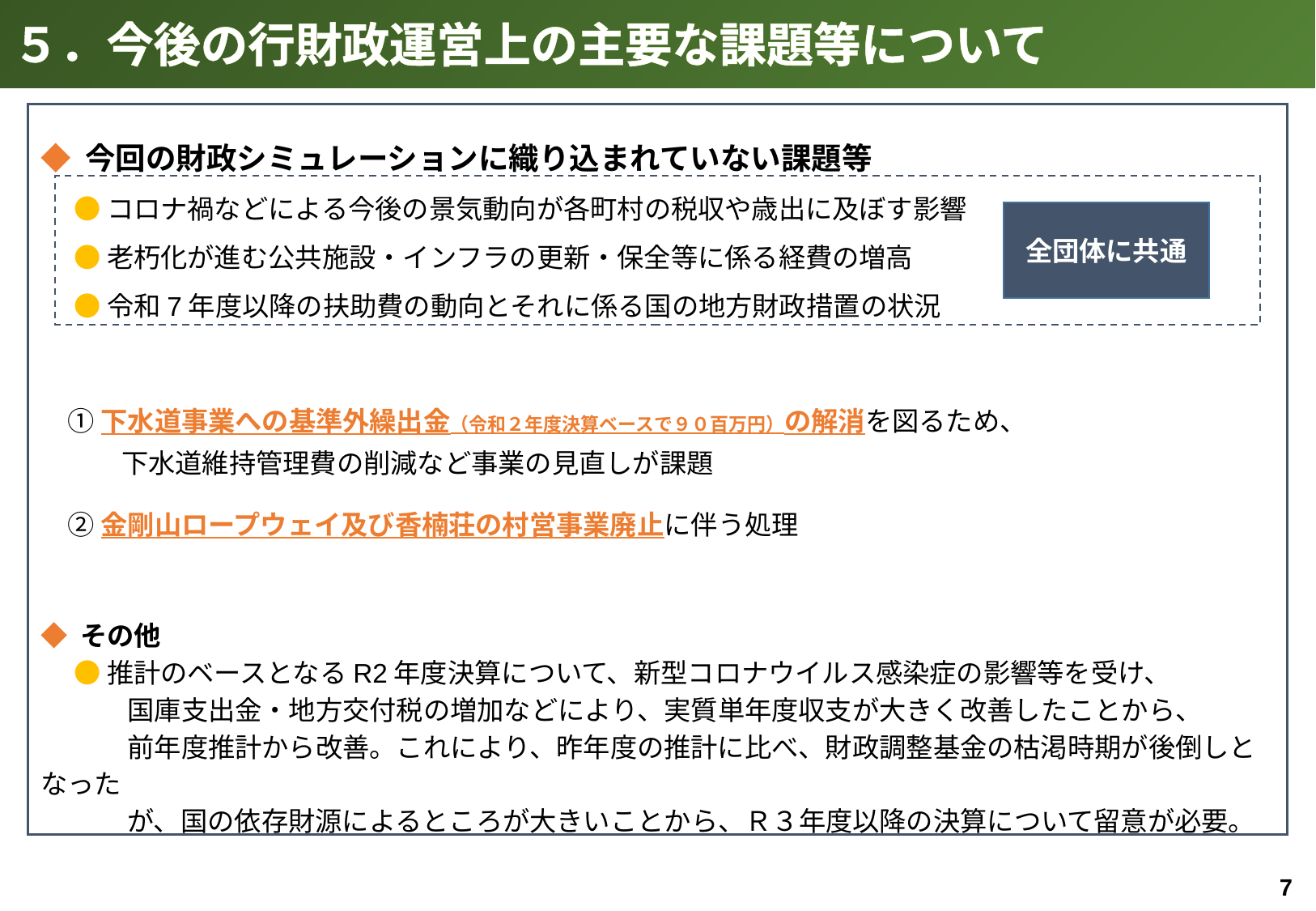

５．今後の行財政運営上の主要な課題等について

◆ 今回の財政シミュレーションに織り込まれていない課題等
　 ● コロナ禍などによる今後の景気動向が各町村の税収や歳出に及ぼす影響
 　● 老朽化が進む公共施設・インフラの更新・保全等に係る経費の増高
 　● 令和7年度以降の扶助費の動向とそれに係る国の地方財政措置の状況
　① 下水道事業への基準外繰出金（令和２年度決算ベースで９０百万円）の解消を図るため、
　　　下水道維持管理費の削減など事業の見直しが課題

　② 金剛山ロープウェイ及び香楠荘の村営事業廃止に伴う処理

◆ その他
　 ● 推計のベースとなるR2年度決算について、新型コロナウイルス感染症の影響等を受け、
　　　 国庫支出金・地方交付税の増加などにより、実質単年度収支が大きく改善したことから、
　　　 前年度推計から改善。これにより、昨年度の推計に比べ、財政調整基金の枯渇時期が後倒しとなった
　　 　が、国の依存財源によるところが大きいことから、Ｒ３年度以降の決算について留意が必要。

全団体に共通
7